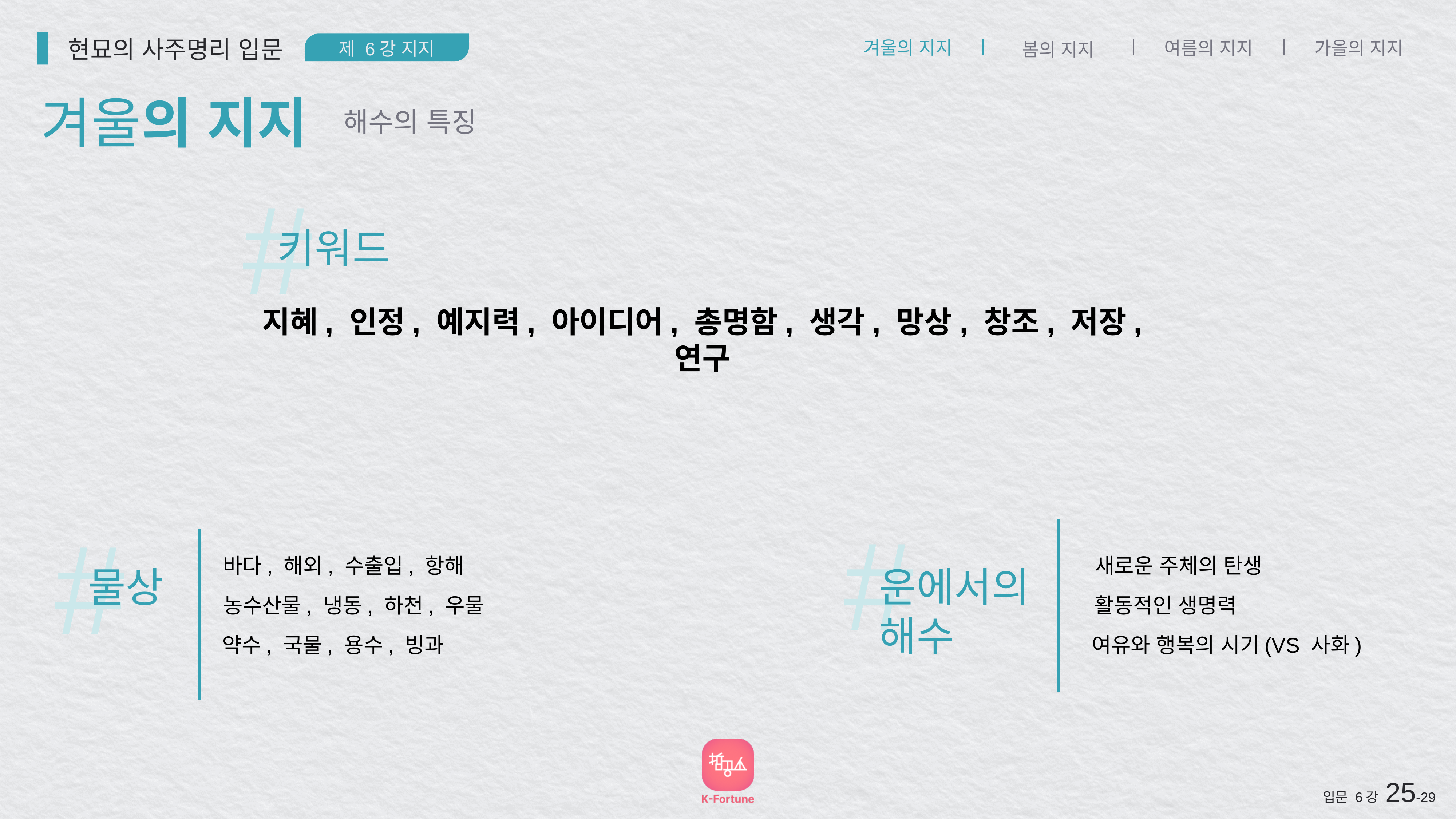

현묘의 사주명리 입문

제 6강 지지
겨울의 지지
여름의 지지
가을의 지지
봄의 지지
겨울의 지지
해수의 특징
#
키워드
지혜, 인정, 예지력, 아이디어, 총명함, 생각, 망상, 창조, 저장, 연구
#
#
바다, 해외, 수출입, 항해
새로운 주체의 탄생
물상
운에서의
해수
농수산물, 냉동, 하천, 우물
활동적인 생명력
약수, 국물, 용수, 빙과
여유와 행복의 시기(VS 사화)